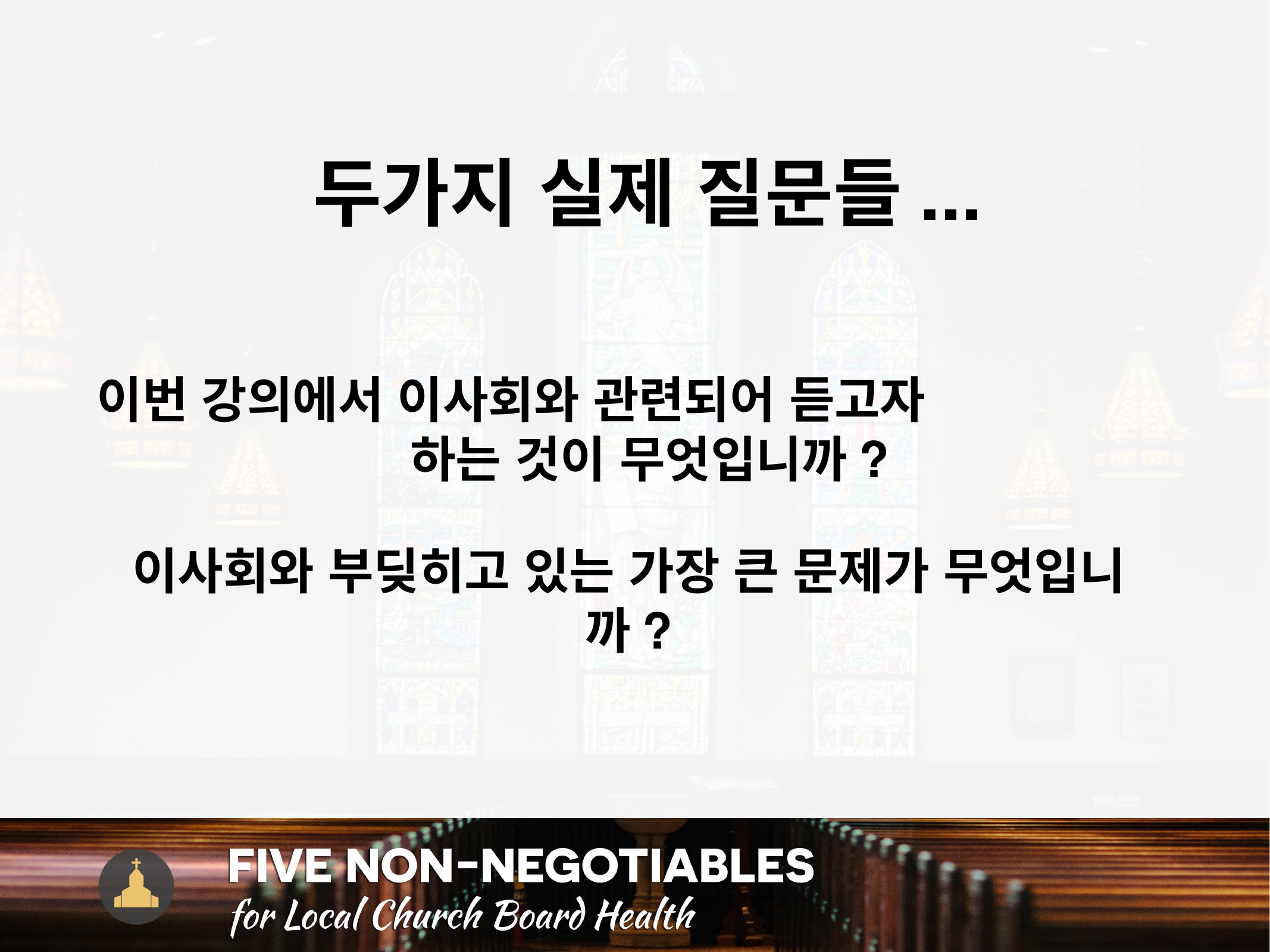

# 두가지 실제 질문들...
이번 강의에서 이사회와 관련되어 듣고자                     하는 것이 무엇입니까?
이사회와 부딪히고 있는 가장 큰 문제가 무엇입니까?